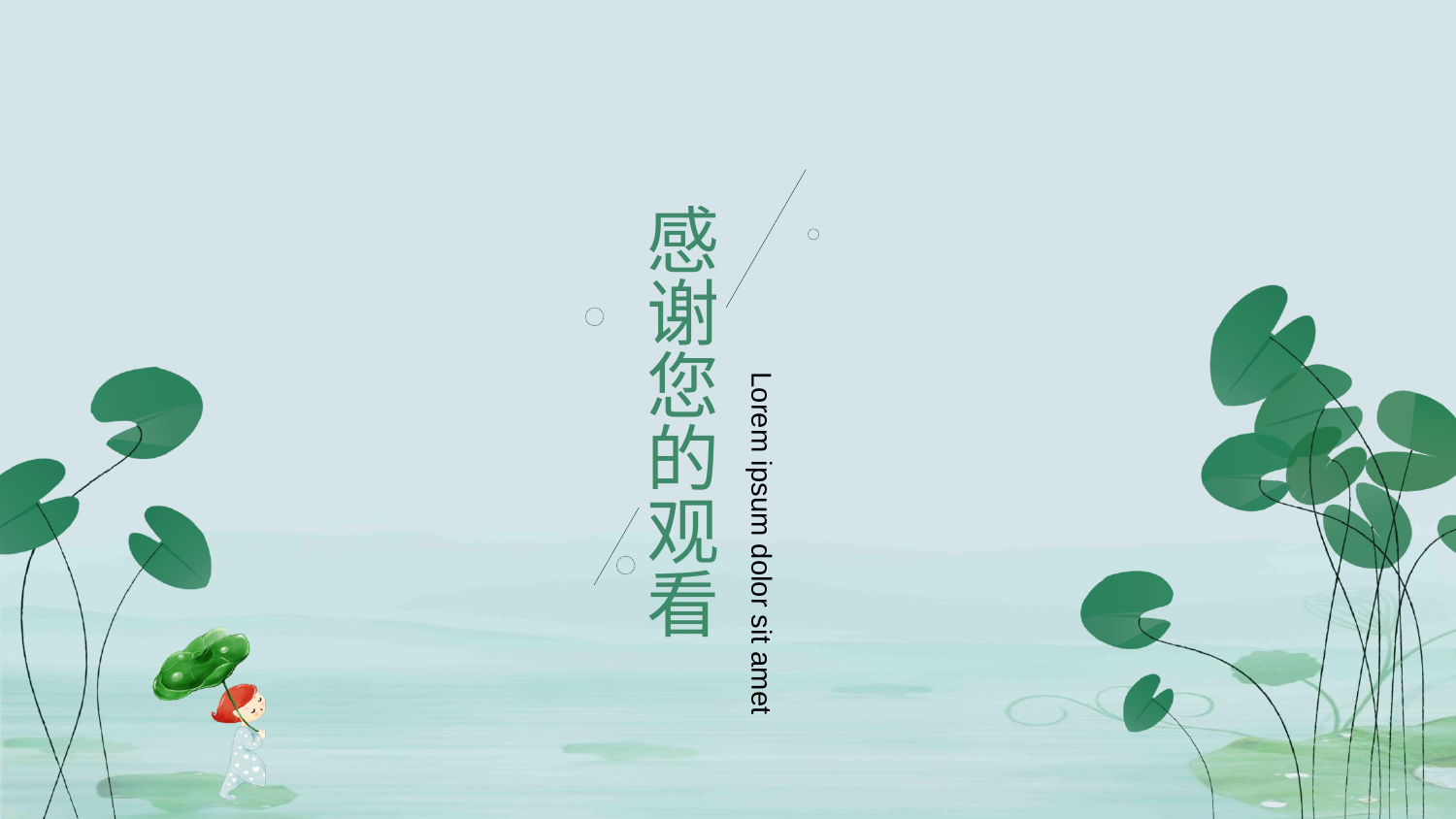

# 感谢您的观看
Lorem ipsum dolor sit amet